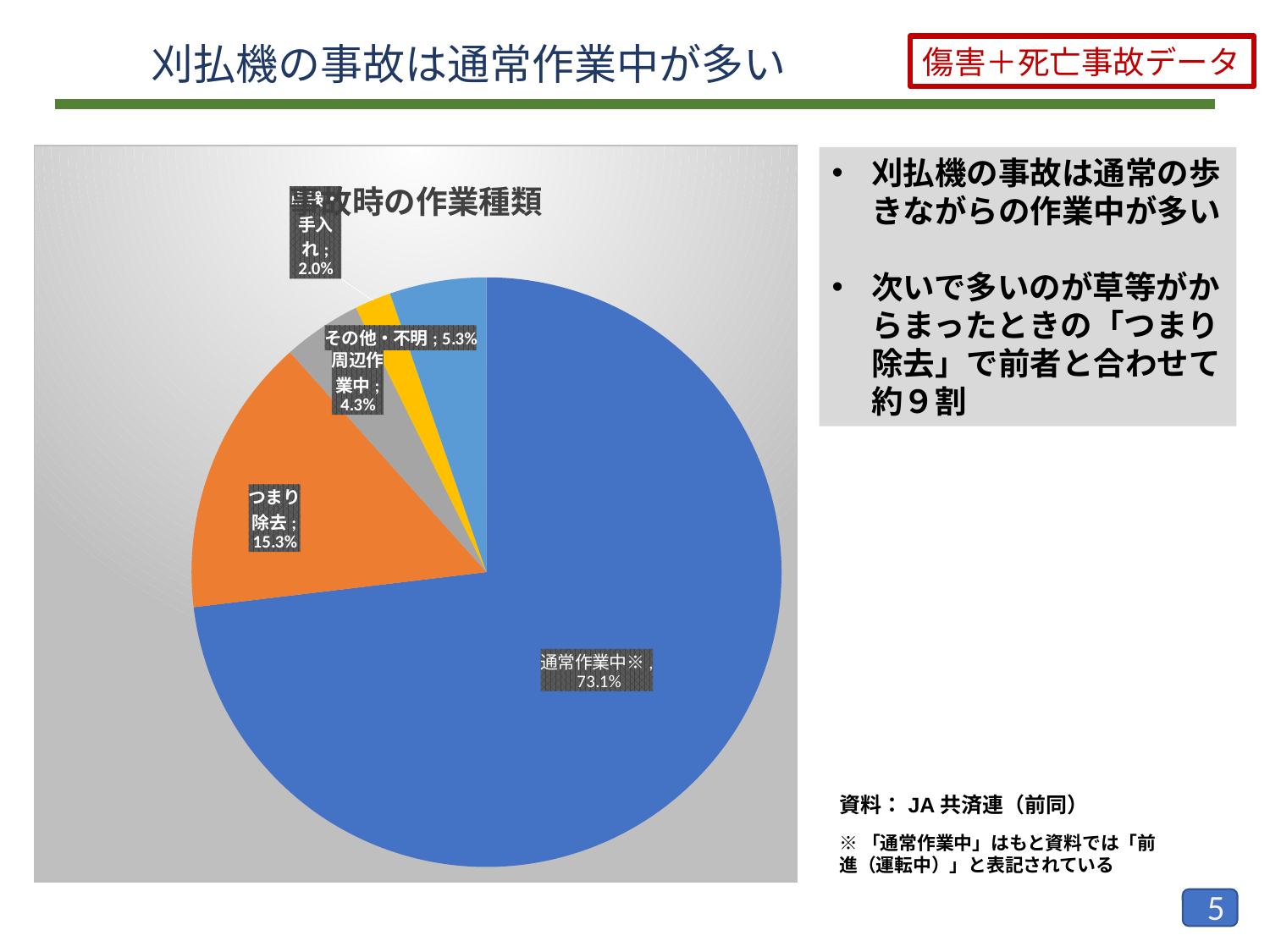

刈払機の事故は通常作業中が多い
傷害＋死亡事故データ

### Chart: 事故時の作業種類

| Category |  |
|---|---|
| 前進(運転中) | 0.731 |
| つまり除去 | 0.153 |
| 周辺作業中 | 0.043 |
| 点検・手入れ | 0.02 |
| その他・不明 | 0.053 |
刈払機の事故は通常の歩きながらの作業中が多い

次いで多いのが草等がからまったときの「つまり除去」で前者と合わせて約９割
資料：JA共済連（前同）
※「通常作業中」はもと資料では「前進（運転中）」と表記されている
5